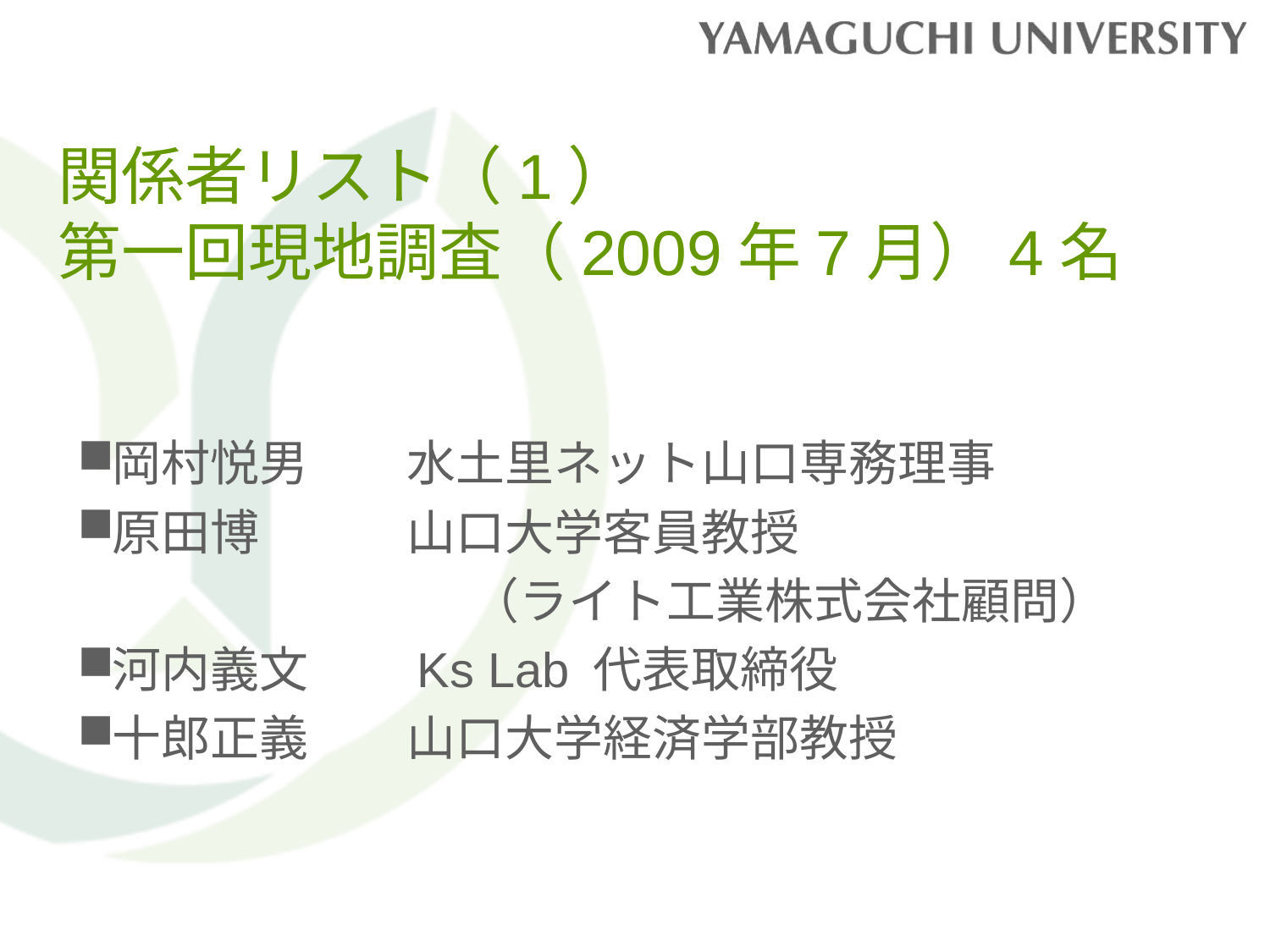

# 関係者リスト（1） 第一回現地調査（2009年7月）4名
岡村悦男　　水土里ネット山口専務理事
原田博　　　山口大学客員教授
　　　　　　　　（ライト工業株式会社顧問）
河内義文　　Ks Lab 代表取締役
十郎正義　　山口大学経済学部教授